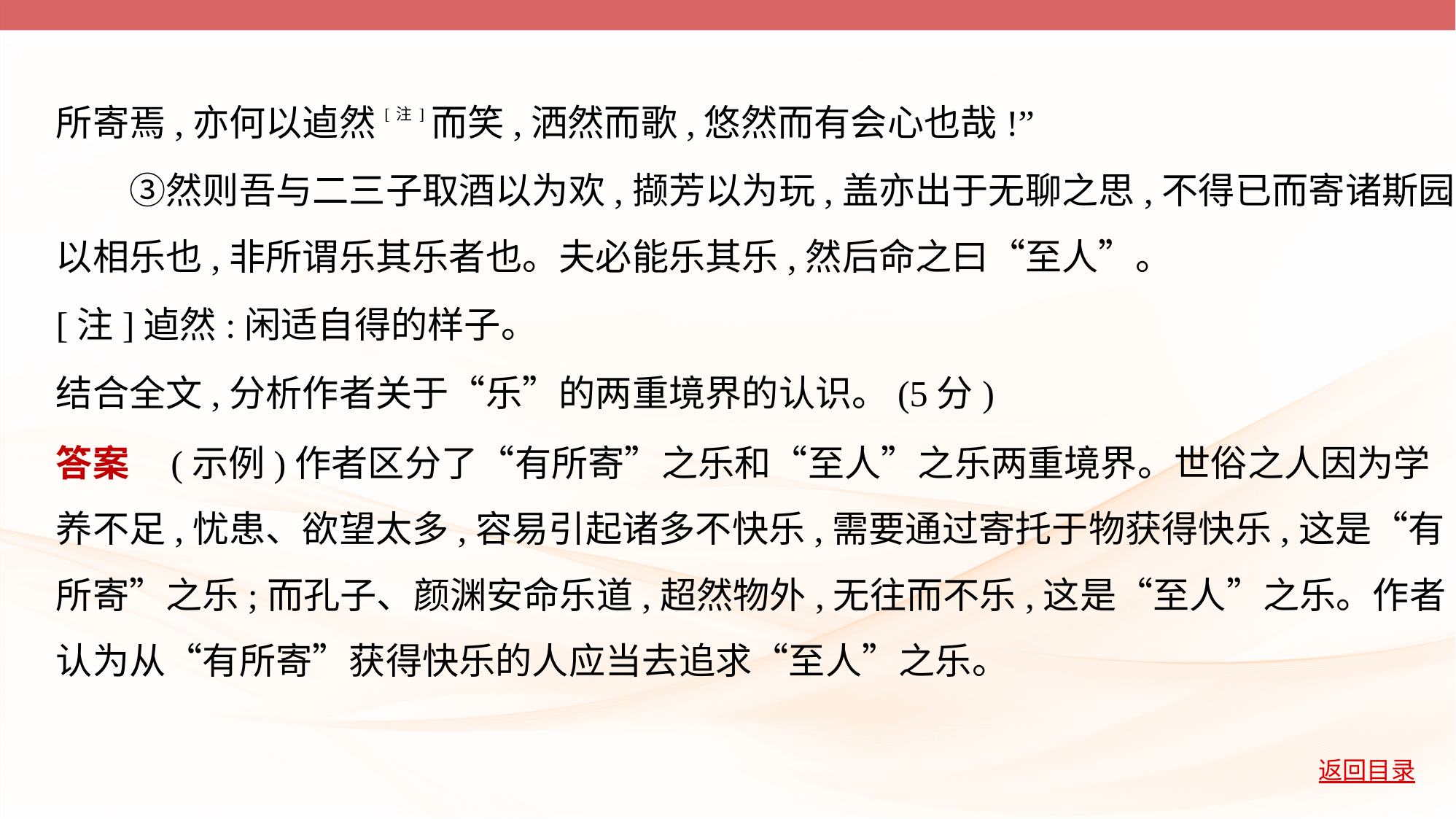

所寄焉,亦何以逌然[注]而笑,洒然而歌,悠然而有会心也哉!”
　　③然则吾与二三子取酒以为欢,撷芳以为玩,盖亦出于无聊之思,不得已而寄诸斯园
以相乐也,非所谓乐其乐者也。夫必能乐其乐,然后命之曰“至人”。
[注]逌然:闲适自得的样子。
结合全文,分析作者关于“乐”的两重境界的认识。(5分)
答案    (示例)作者区分了“有所寄”之乐和“至人”之乐两重境界。世俗之人因为学
养不足,忧患、欲望太多,容易引起诸多不快乐,需要通过寄托于物获得快乐,这是“有
所寄”之乐;而孔子、颜渊安命乐道,超然物外,无往而不乐,这是“至人”之乐。作者
认为从“有所寄”获得快乐的人应当去追求“至人”之乐。